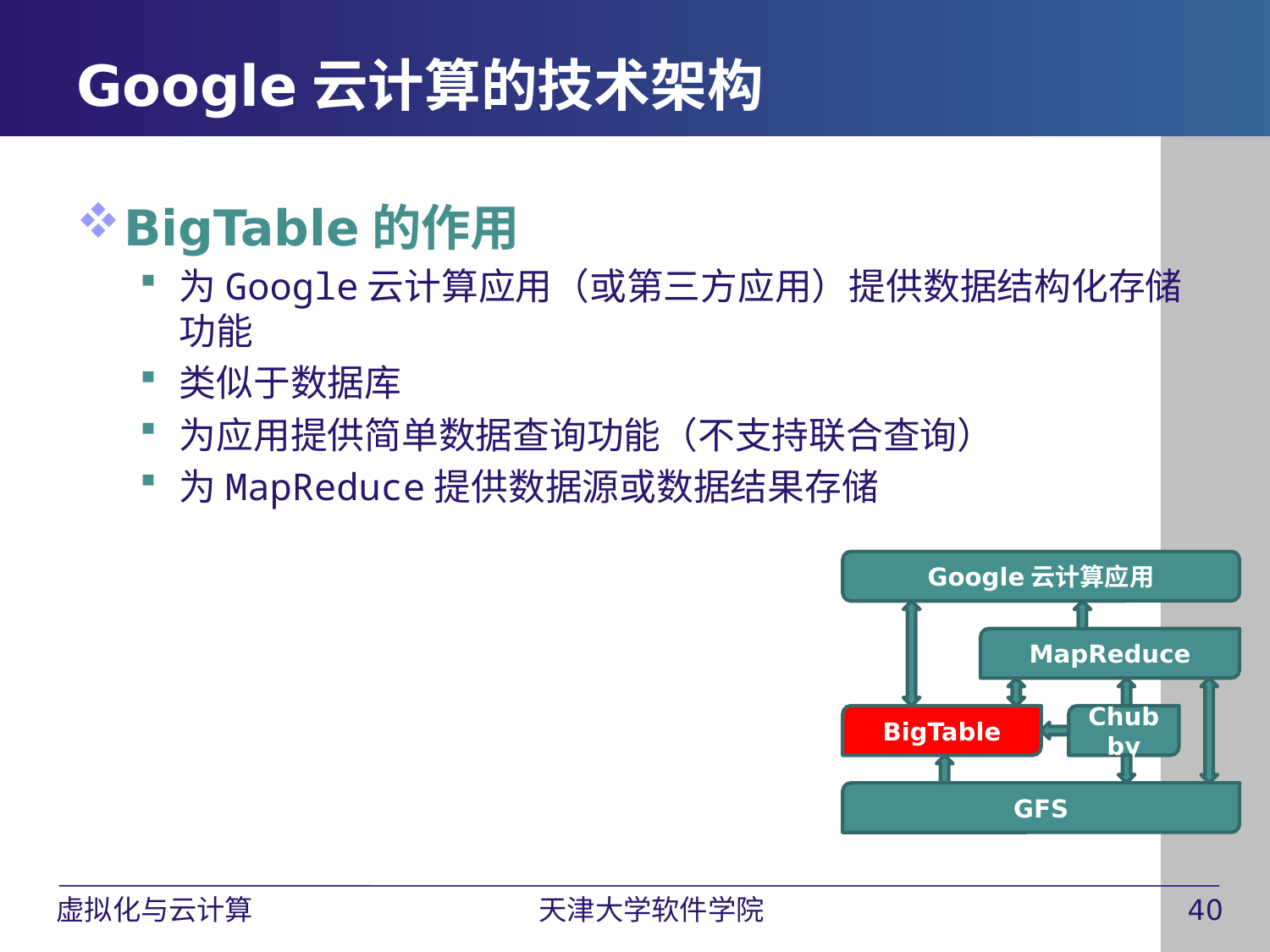

Google云计算的技术架构
BigTable的作用
为Google云计算应用（或第三方应用）提供数据结构化存储功能
类似于数据库
为应用提供简单数据查询功能（不支持联合查询）
为MapReduce提供数据源或数据结果存储
Google云计算应用

MapReduce

BigTable
Chubby

GFS